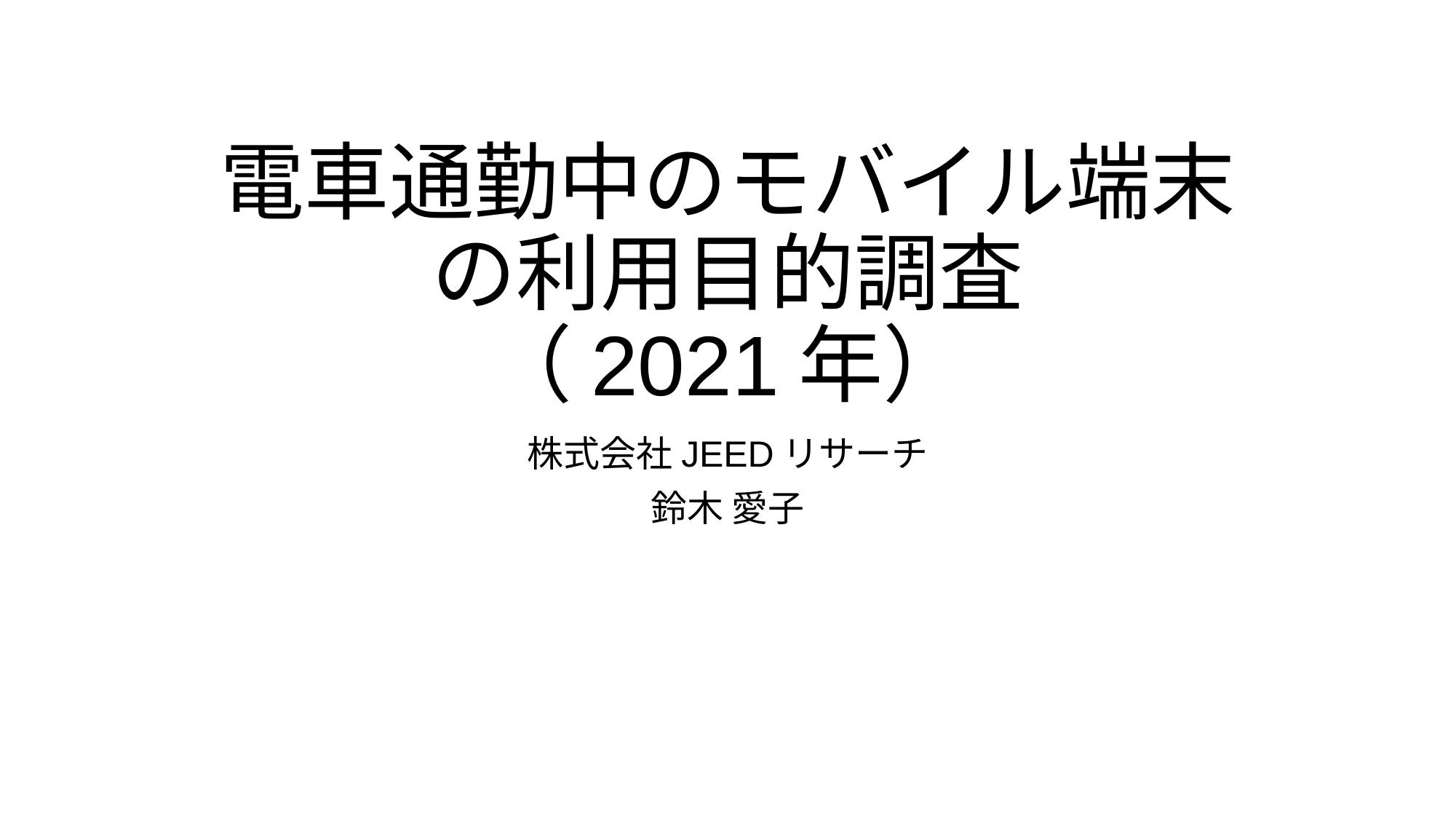

# 電車通勤中のモバイル端末の利用目的調査 （2021年）
株式会社JEEDリサーチ
鈴木 愛子